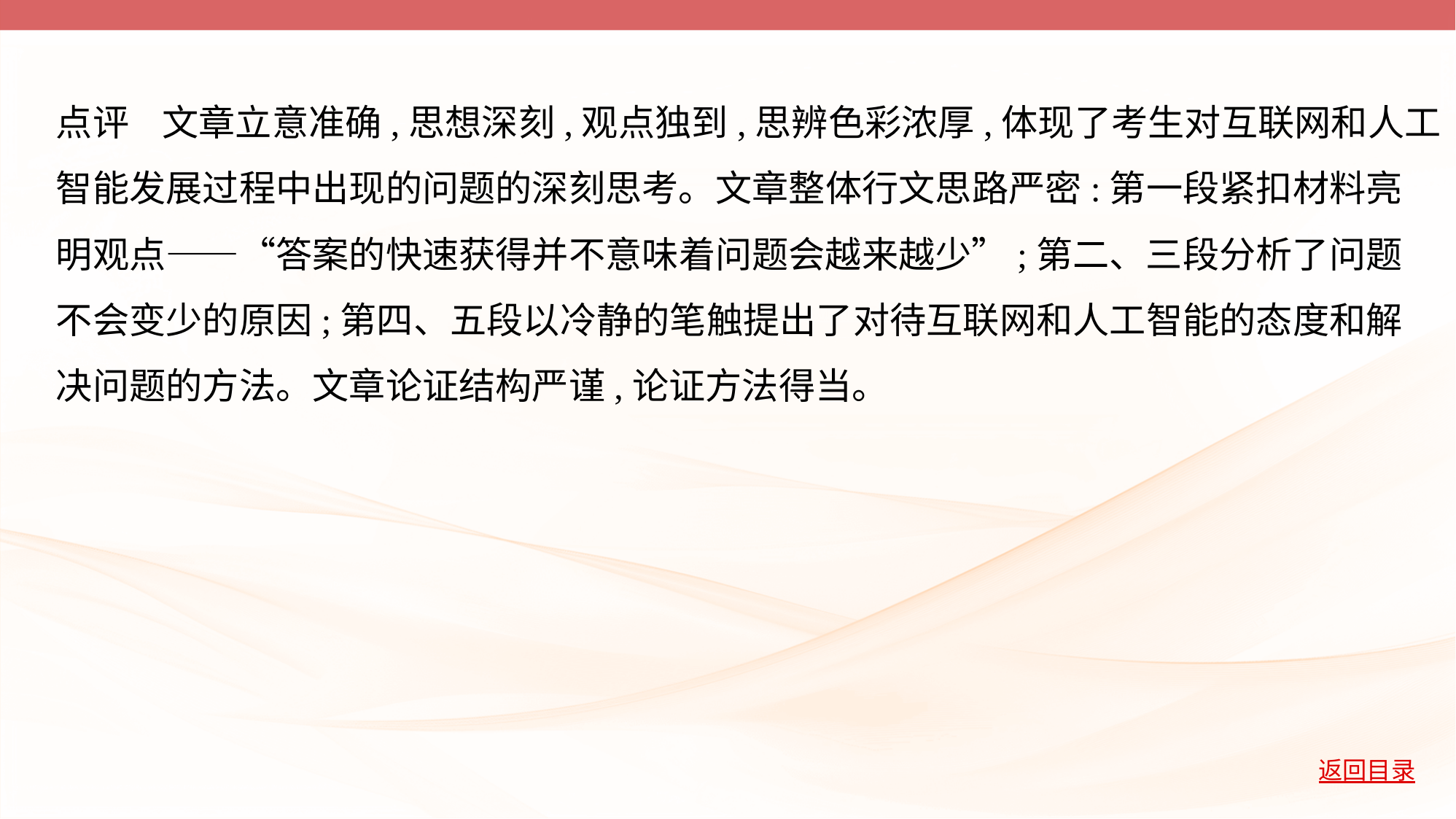

点评    文章立意准确,思想深刻,观点独到,思辨色彩浓厚,体现了考生对互联网和人工
智能发展过程中出现的问题的深刻思考。文章整体行文思路严密:第一段紧扣材料亮
明观点——“答案的快速获得并不意味着问题会越来越少”;第二、三段分析了问题
不会变少的原因;第四、五段以冷静的笔触提出了对待互联网和人工智能的态度和解
决问题的方法。文章论证结构严谨,论证方法得当。